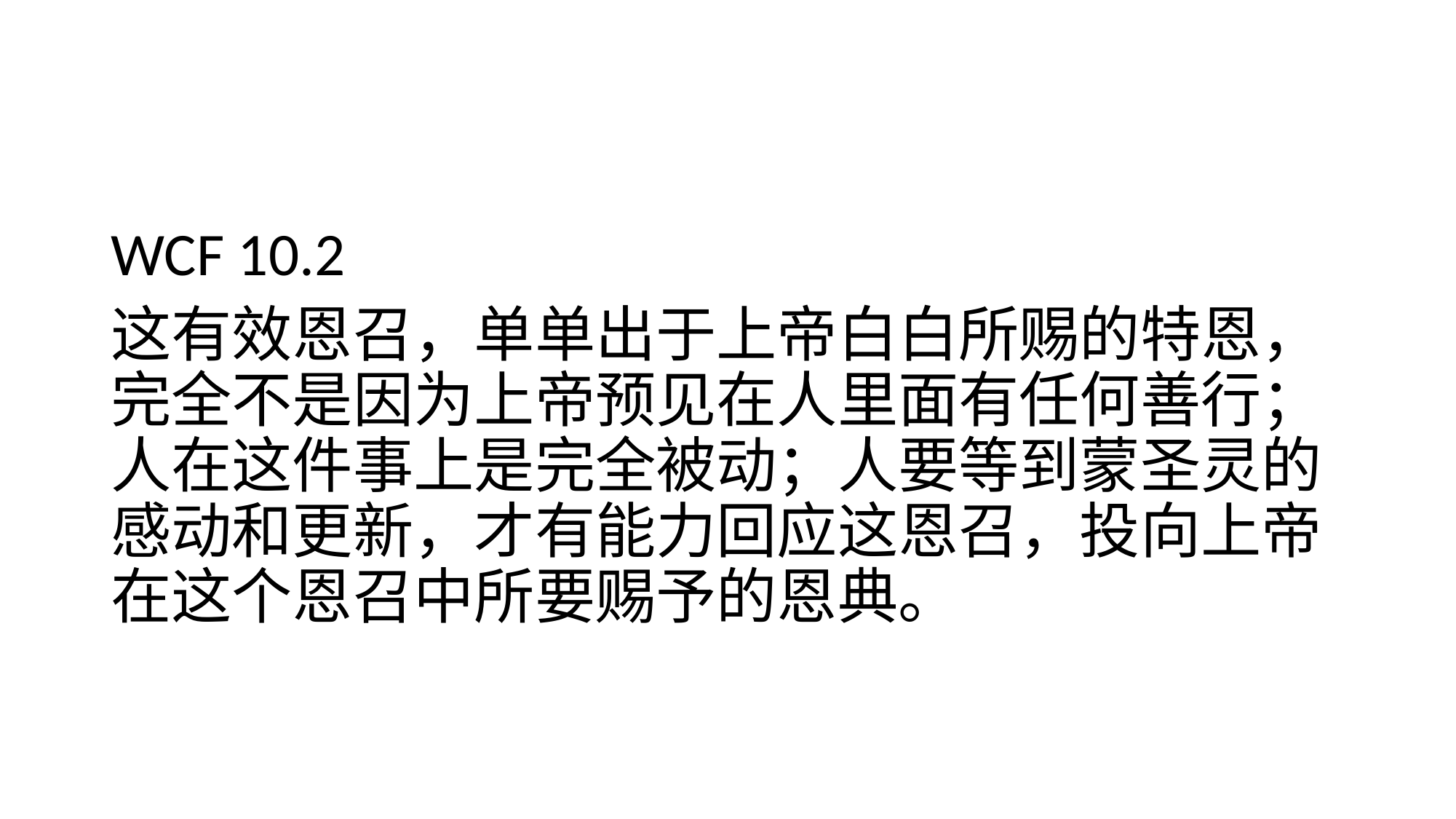

#
WCF 10.2
这有效恩召，单单出于上帝白白所赐的特恩，完全不是因为上帝预见在人里面有任何善行；人在这件事上是完全被动；人要等到蒙圣灵的感动和更新，才有能力回应这恩召，投向上帝在这个恩召中所要赐予的恩典。